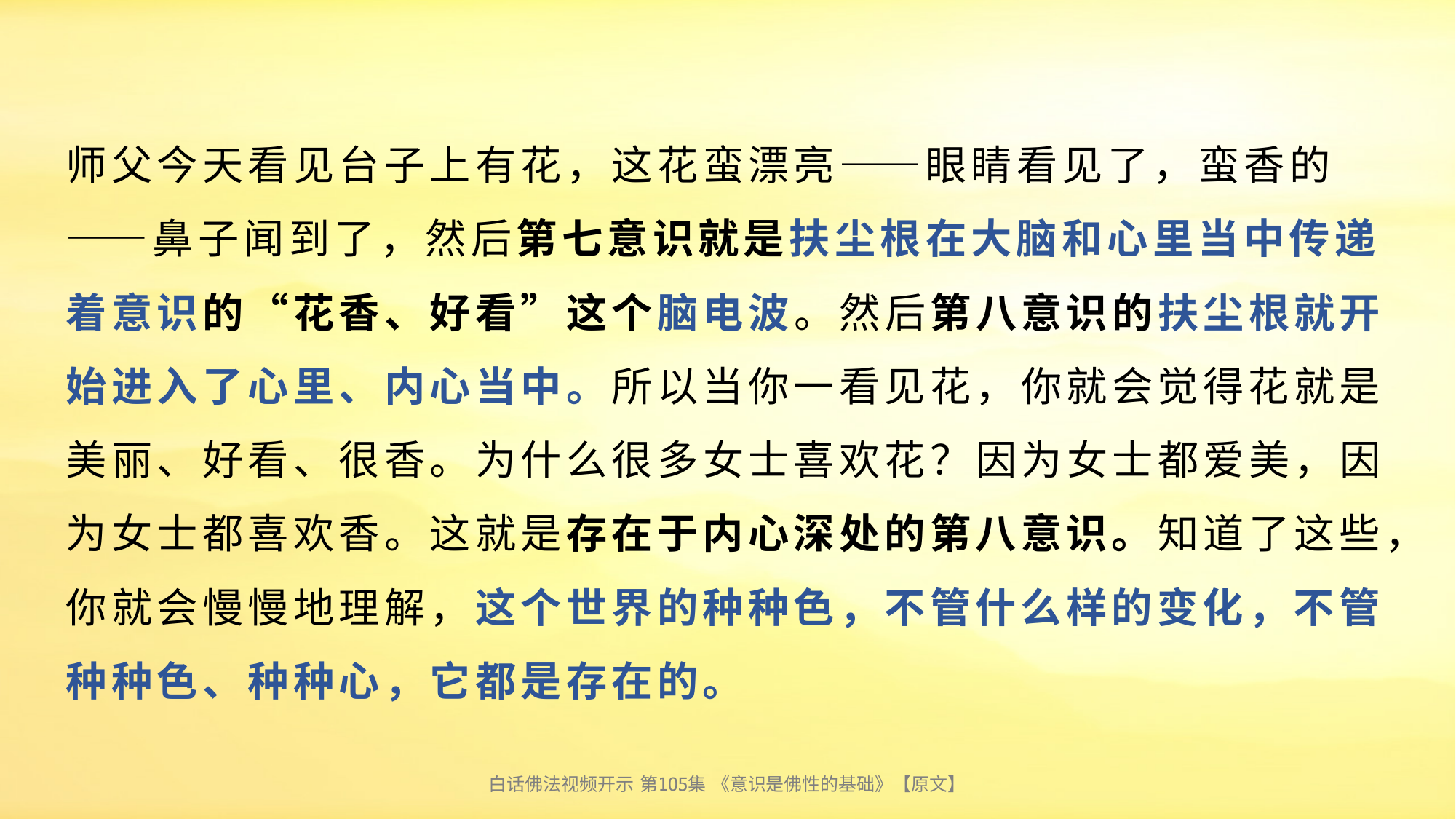

# 师父今天看见台子上有花，这花蛮漂亮——眼睛看见了，蛮香的——鼻子闻到了，然后第七意识就是扶尘根在大脑和心里当中传递着意识的“花香、好看”这个脑电波。然后第八意识的扶尘根就开始进入了心里、内心当中。所以当你一看见花，你就会觉得花就是美丽、好看、很香。为什么很多女士喜欢花？因为女士都爱美，因为女士都喜欢香。这就是存在于内心深处的第八意识。知道了这些，你就会慢慢地理解，这个世界的种种色，不管什么样的变化，不管种种色、种种心，它都是存在的。
白话佛法视频开示 第105集 《意识是佛性的基础》【原文】